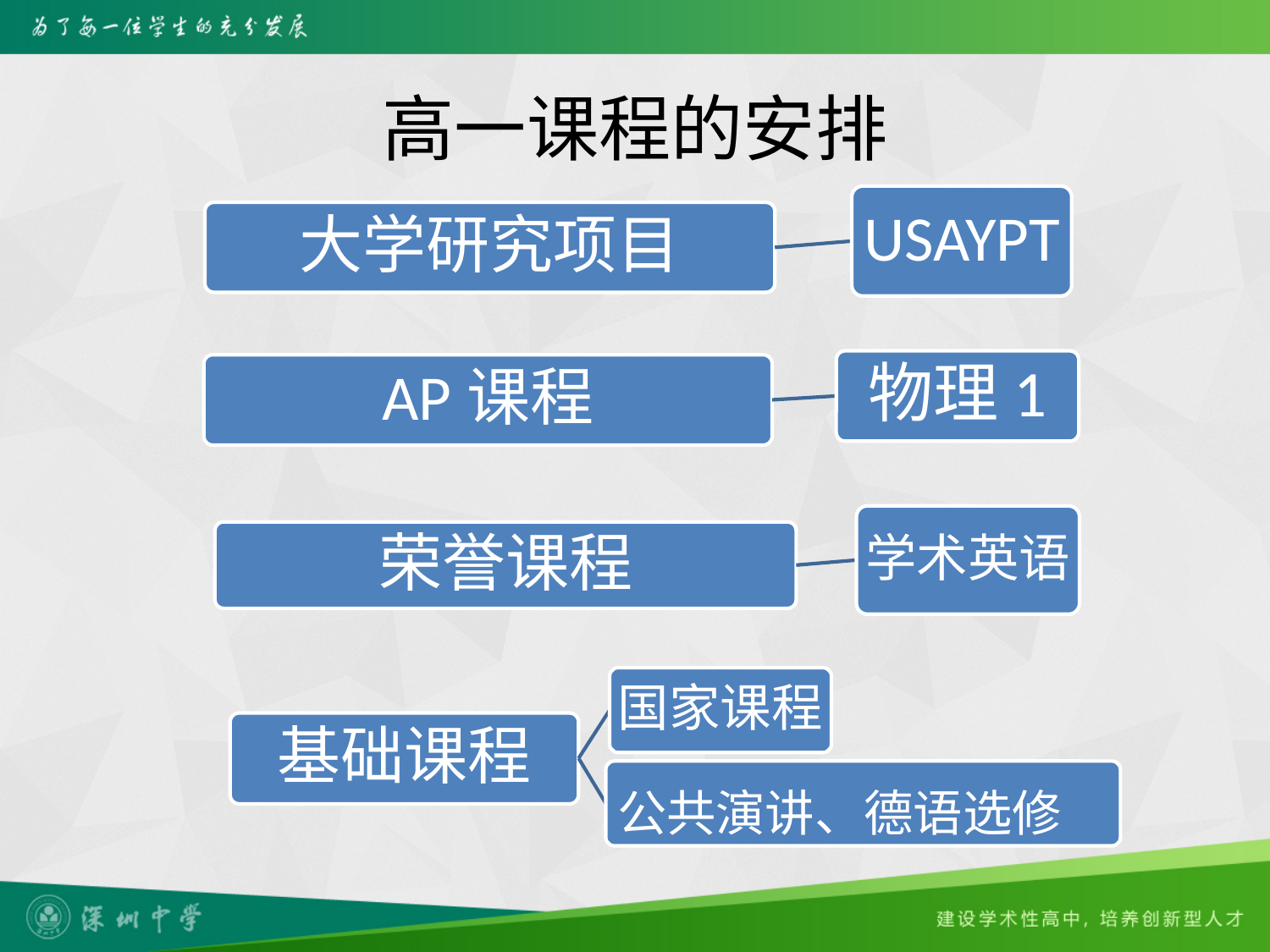

# 高一课程的安排
大学研究项目

USAYPT

AP课程

物理1
荣誉课程

学术英语
基础课程

国家课程

公共演讲、德语选修